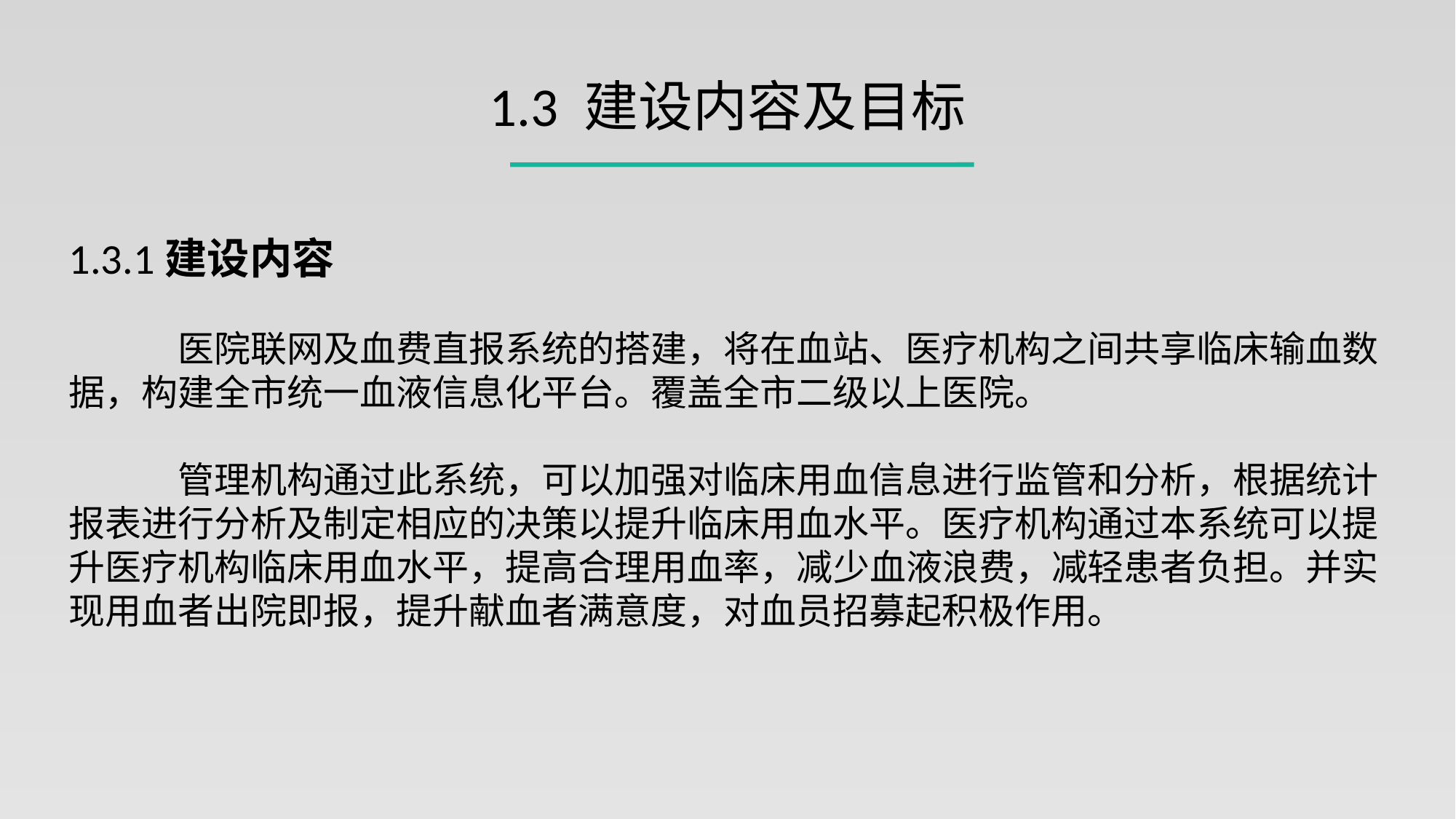

1.3 建设内容及目标
e7d195523061f1c021b92b3d25e54ab5e788c0576048880950C3AFFA1066A7153250F1349197BA8C5246BA9D557EC0274B8DA272D2431748978789E76D2CD7D1F11E7447C1D163F5D9CA1CD35DC7B6F05A820A97FDDF78B80358B1BA314023843540A85D6581570D3EB088FBA6B622EE6C196B4874584B4A7E669EF76F69533046BFB3103530D3171620163FD1EDF4A5
1.3.1建设内容

	医院联网及血费直报系统的搭建，将在血站、医疗机构之间共享临床输血数据，构建全市统一血液信息化平台。覆盖全市二级以上医院。

	管理机构通过此系统，可以加强对临床用血信息进行监管和分析，根据统计报表进行分析及制定相应的决策以提升临床用血水平。医疗机构通过本系统可以提升医疗机构临床用血水平，提高合理用血率，减少血液浪费，减轻患者负担。并实现用血者出院即报，提升献血者满意度，对血员招募起积极作用。